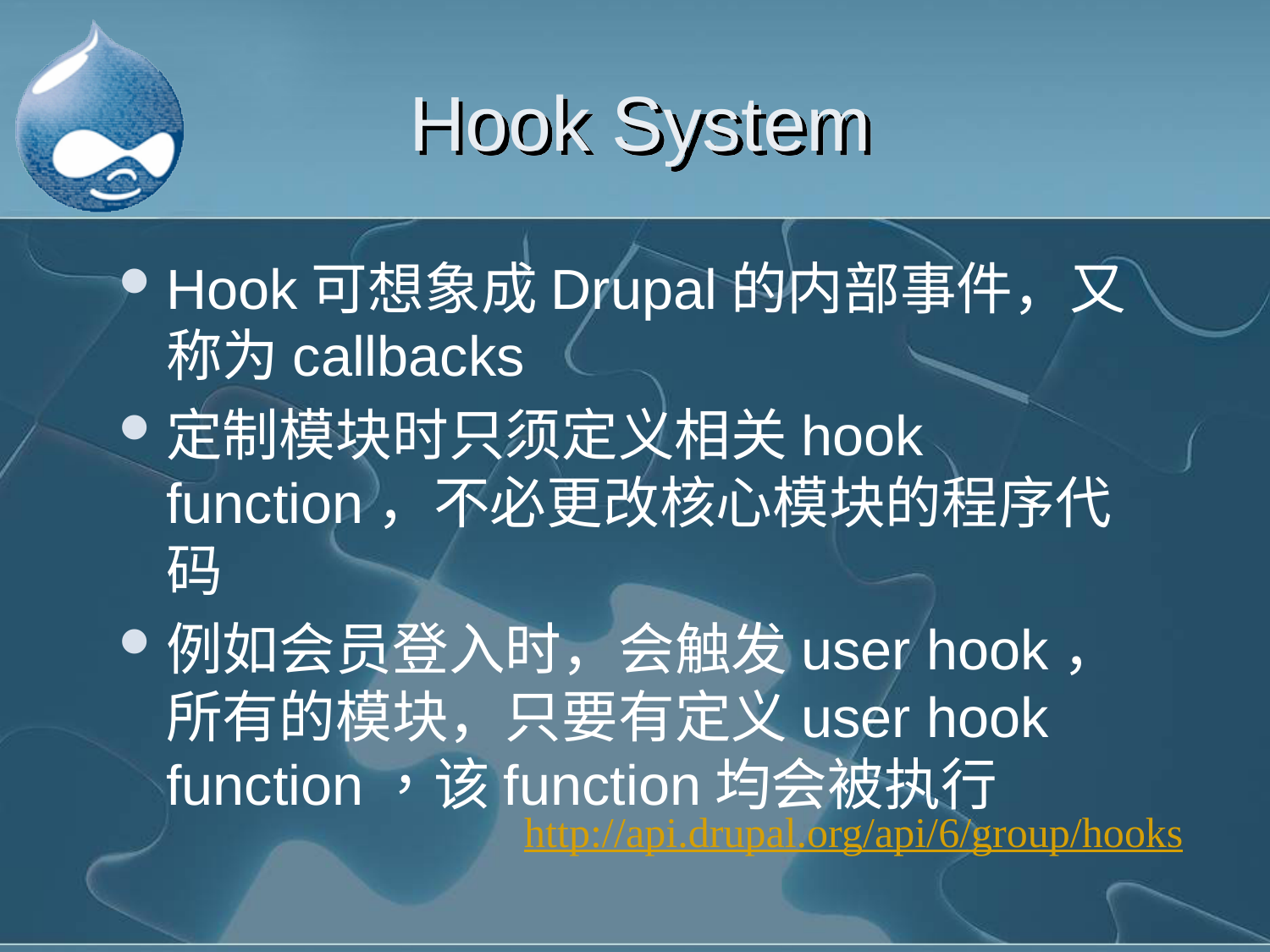

# Hook System
Hook可想象成Drupal的内部事件，又称为callbacks
定制模块时只须定义相关hook function，不必更改核心模块的程序代码
例如会员登入时，会触发user hook，所有的模块，只要有定义user hook function，该function均会被执行
http://api.drupal.org/api/6/group/hooks